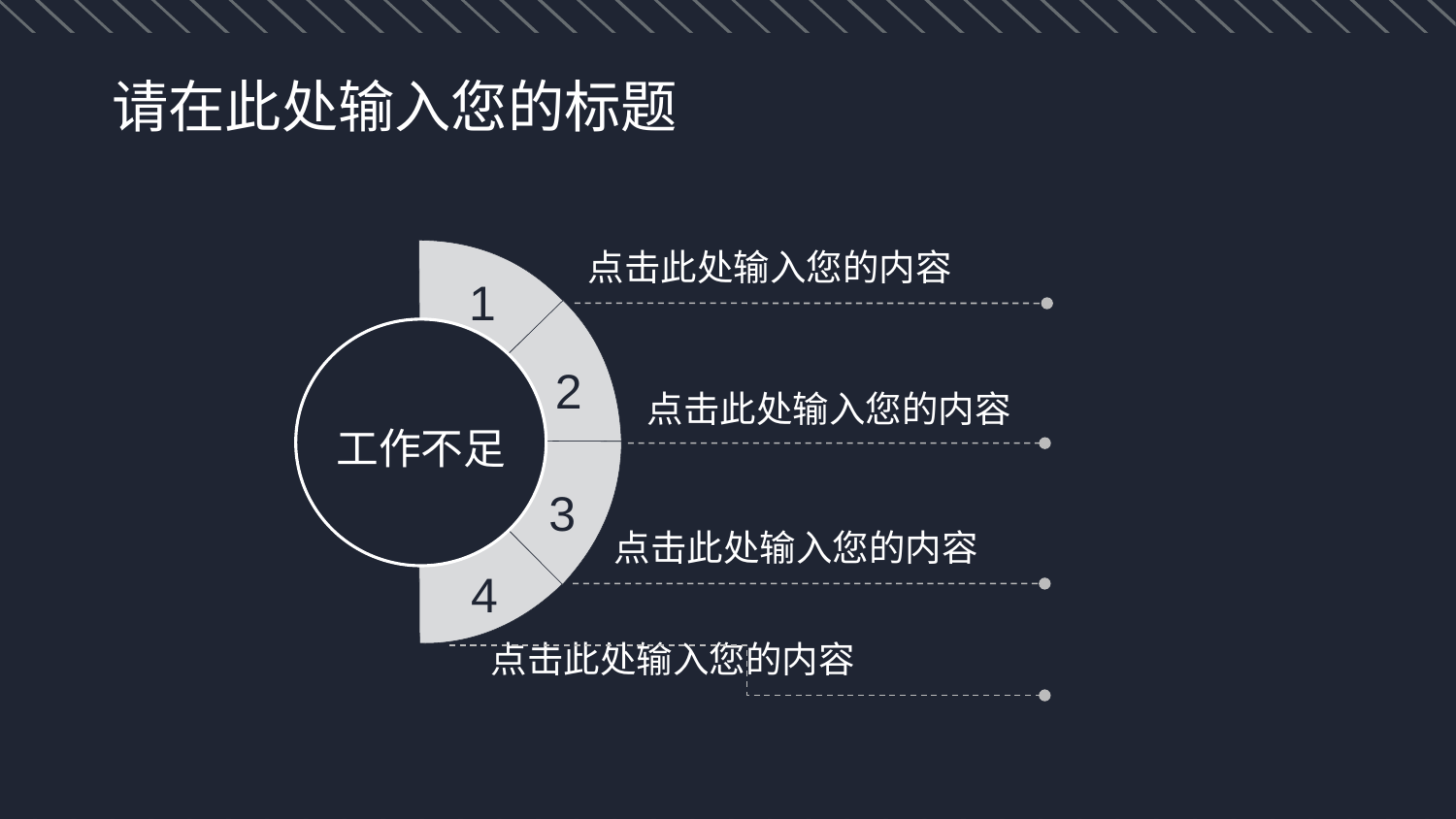

# 请在此处输入您的标题
点击此处输入您的内容
1
2

工作不足
点击此处输入您的内容
3

点击此处输入您的内容
4

点击此处输入您的内容